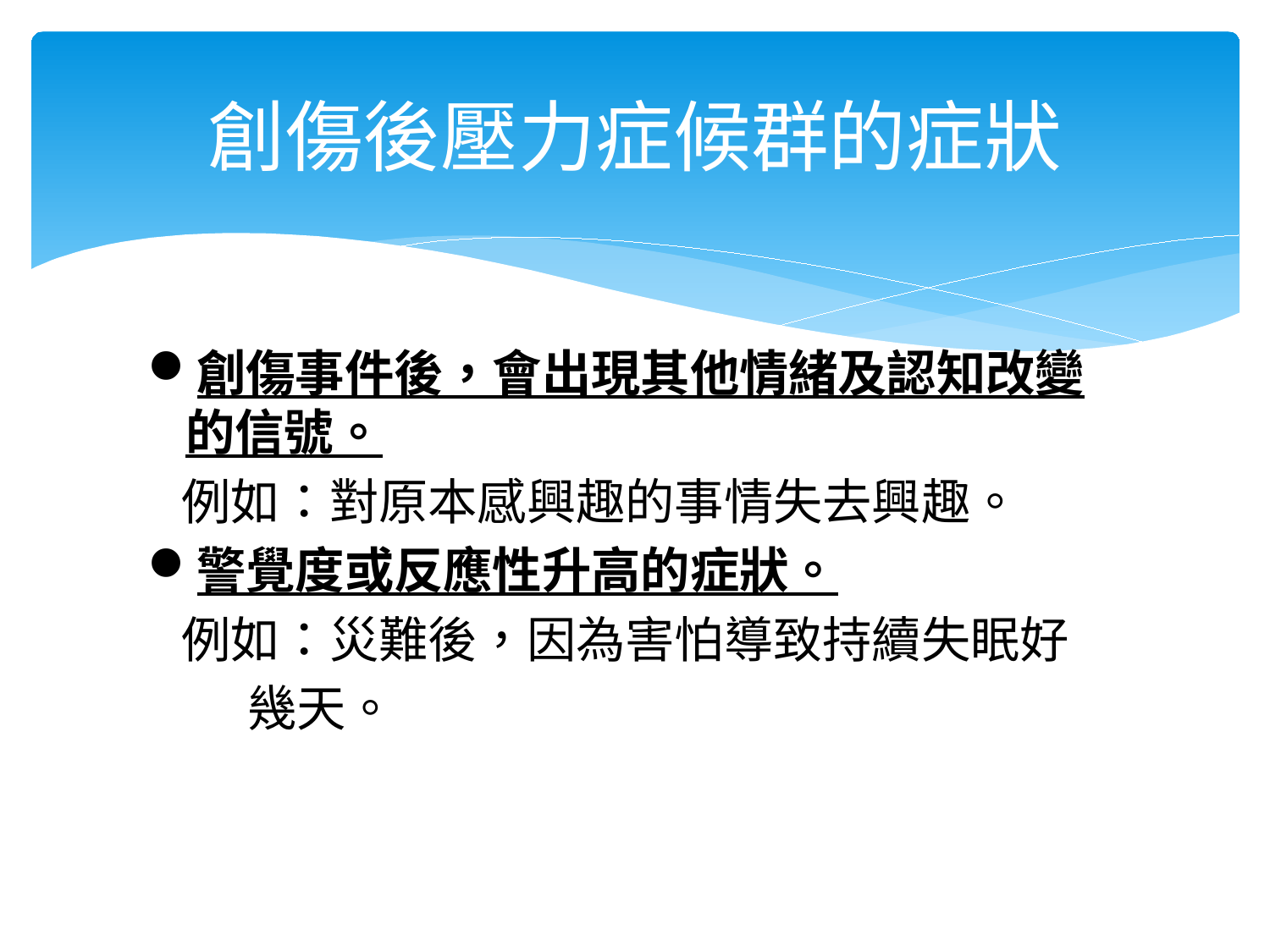

# 創傷後壓力症候群的症狀
創傷事件後，會出現其他情緒及認知改變的信號。
  例如：對原本感興趣的事情失去興趣。
警覺度或反應性升高的症狀。
  例如：災難後，因為害怕導致持續失眠好
        幾天。